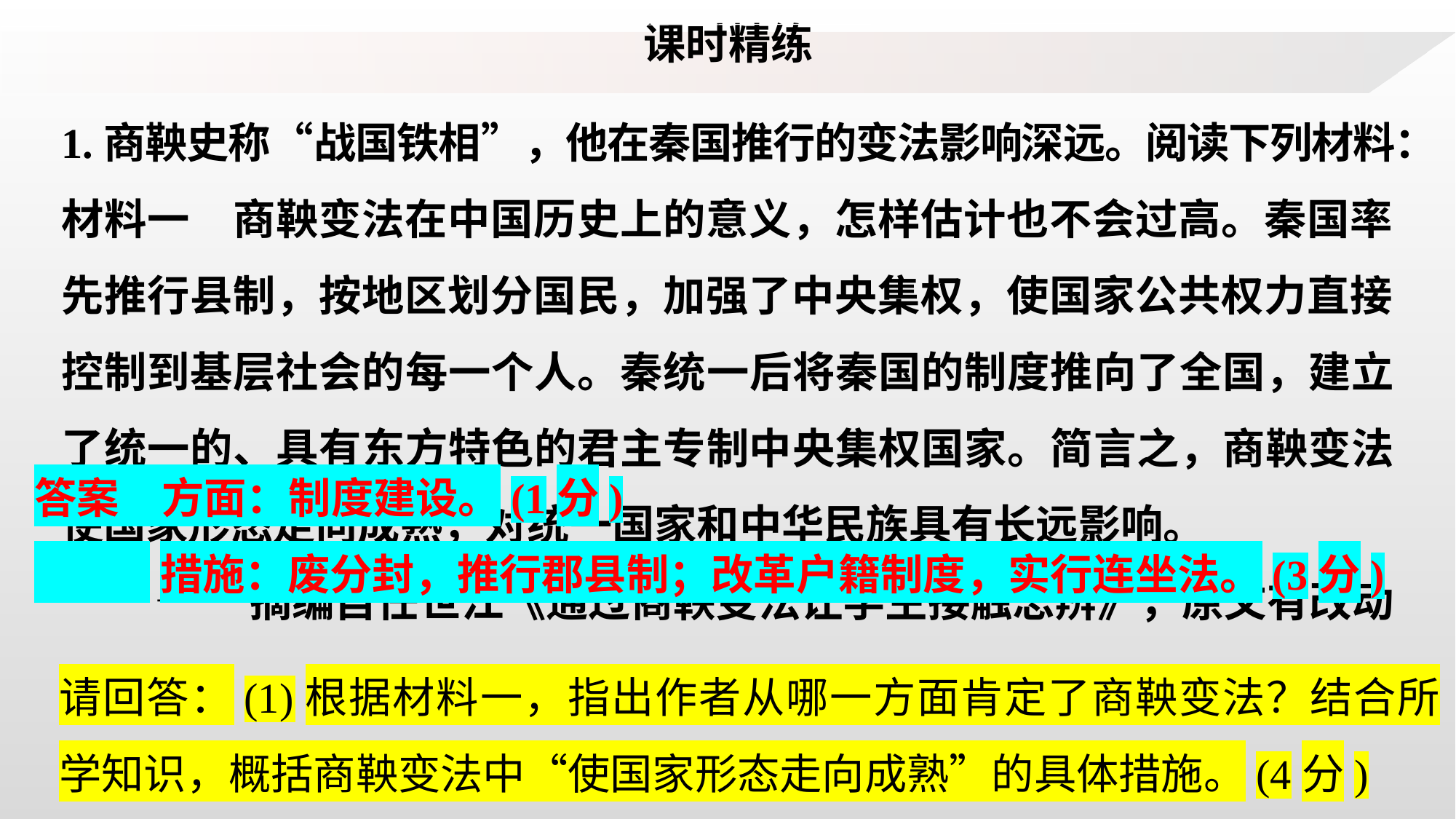

课时精练

1.商鞅史称“战国铁相”，他在秦国推行的变法影响深远。阅读下列材料：
材料一　商鞅变法在中国历史上的意义，怎样估计也不会过高。秦国率先推行县制，按地区划分国民，加强了中央集权，使国家公共权力直接控制到基层社会的每一个人。秦统一后将秦国的制度推向了全国，建立了统一的、具有东方特色的君主专制中央集权国家。简言之，商鞅变法使国家形态走向成熟，对统一国家和中华民族具有长远影响。
——摘编自任世江《通过商鞅变法让学生接触思辨》，原文有改动
答案　方面：制度建设。(1分)
            措施：废分封，推行郡县制；改革户籍制度，实行连坐法。(3分)
请回答：(1)根据材料一，指出作者从哪一方面肯定了商鞅变法？结合所学知识，概括商鞅变法中“使国家形态走向成熟”的具体措施。(4分)